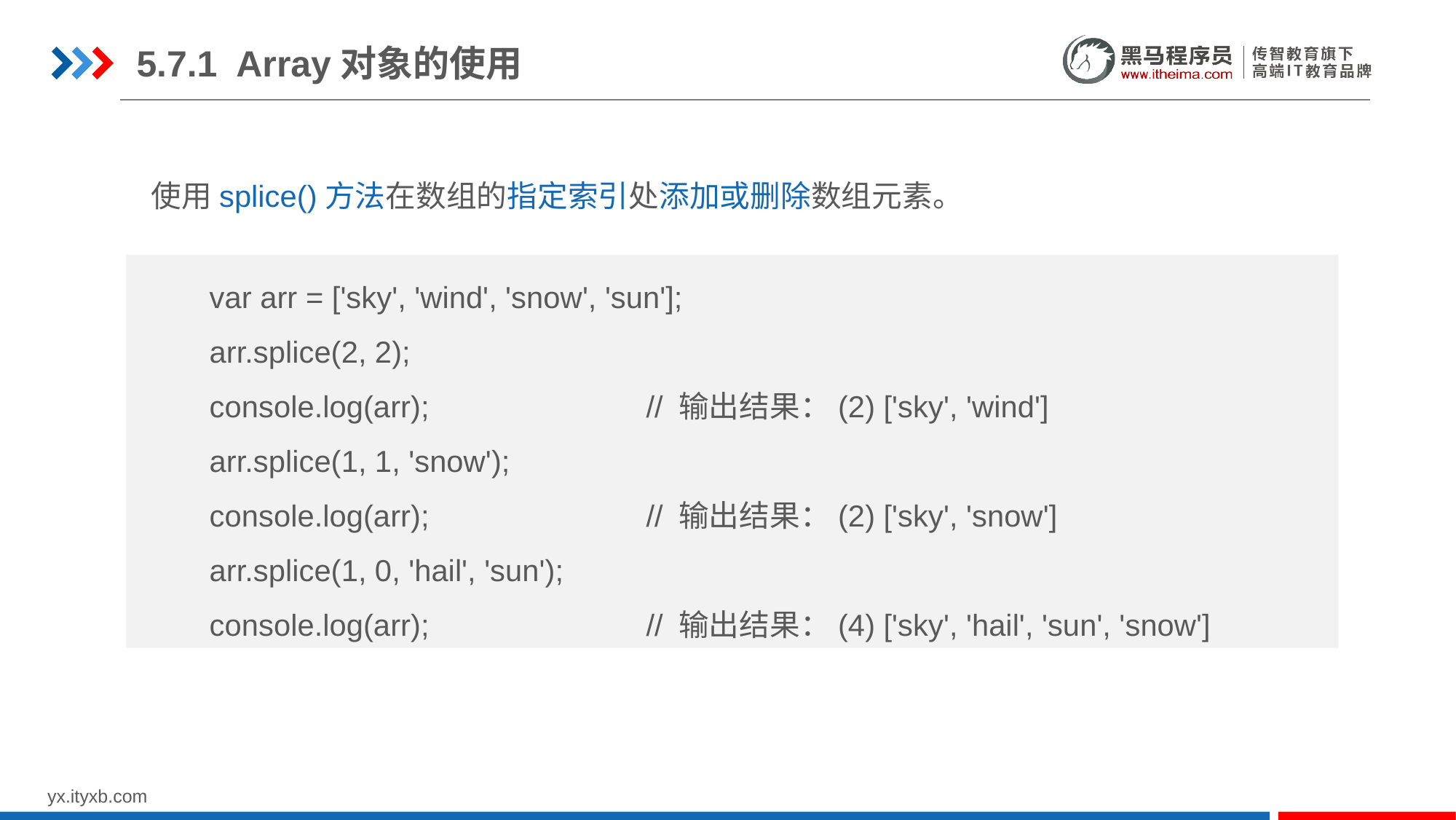

5.7.1  Array对象的使用
使用splice()方法在数组的指定索引处添加或删除数组元素。
var arr = ['sky', 'wind', 'snow', 'sun'];
arr.splice(2, 2);
console.log(arr);		// 输出结果：(2) ['sky', 'wind']
arr.splice(1, 1, 'snow');
console.log(arr);		// 输出结果：(2) ['sky', 'snow']
arr.splice(1, 0, 'hail', 'sun');
console.log(arr);		// 输出结果：(4) ['sky', 'hail', 'sun', 'snow']